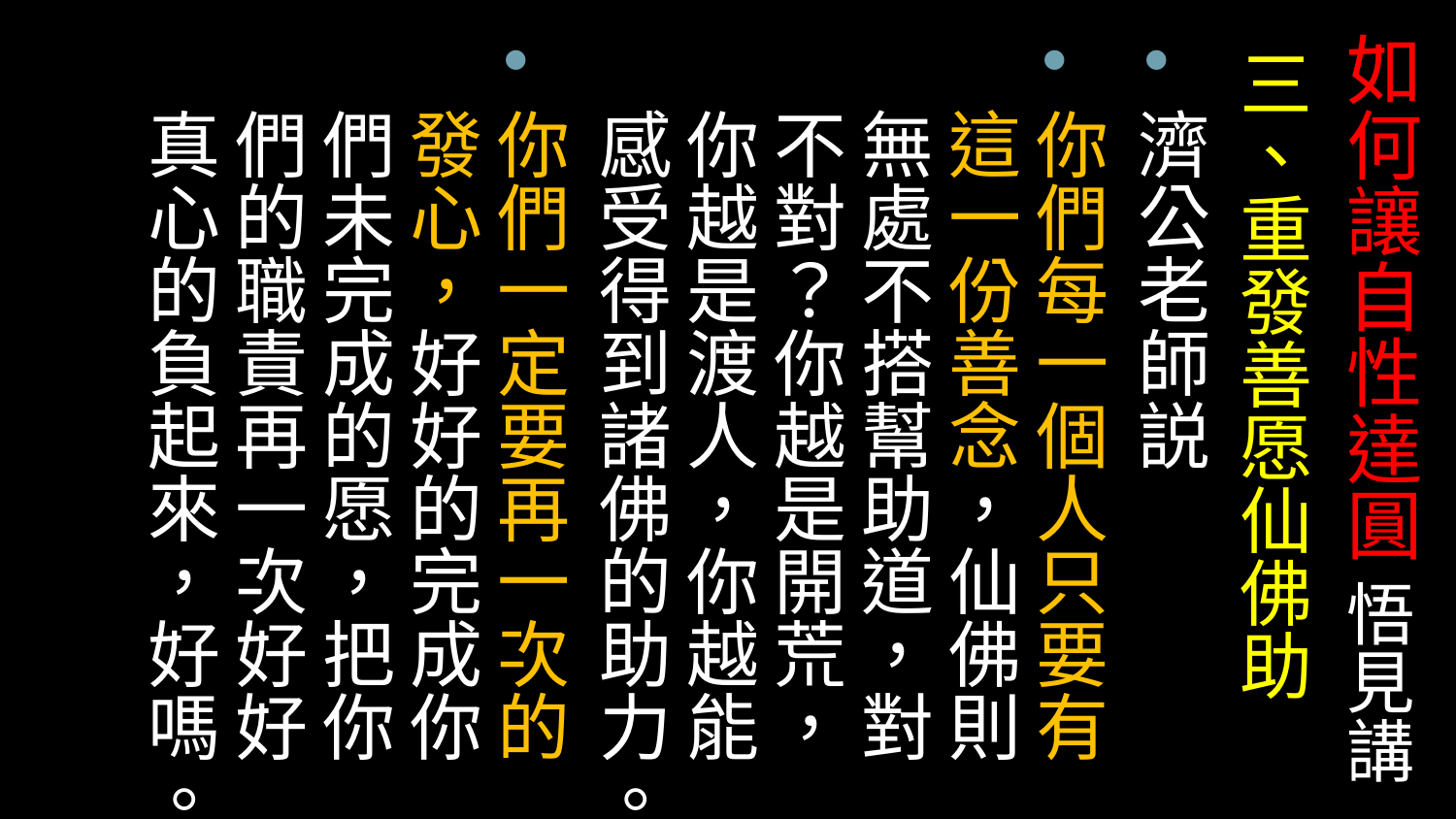

# 如何讓自性達圓 悟見講
三、重發善愿仙佛助
濟公老師説
你們每一個人只要有這一份善念，仙佛則無處不搭幫助道，對不對？你越是開荒，你越是渡人，你越能感受得到諸佛的助力。
你們一定要再一次的發心，好好的完成你們未完成的愿，把你們的職責再一次好好真心的負起來，好嗎。